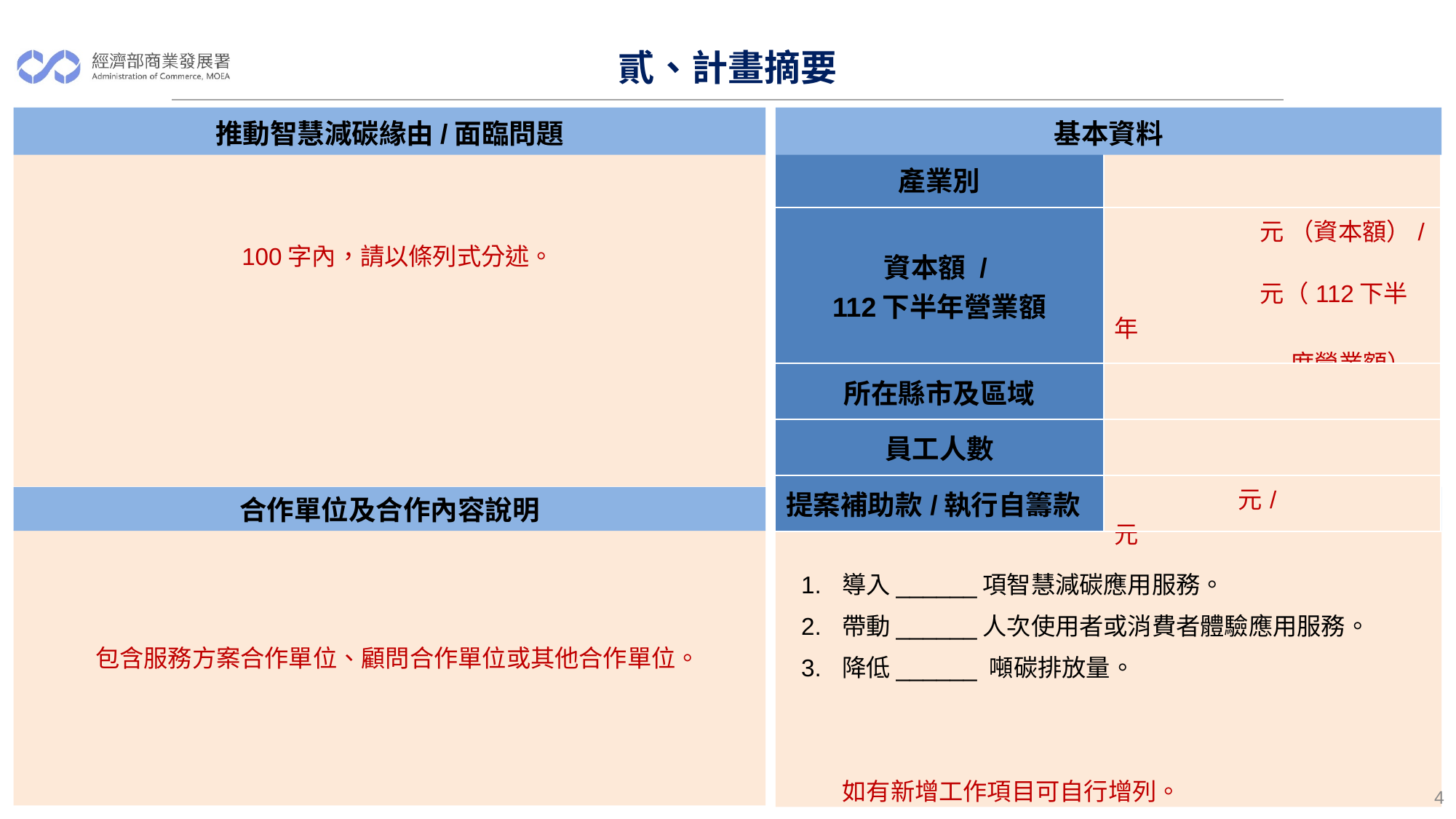

# 貳、計畫摘要
推動智慧減碳緣由/面臨問題

合作單位及合作內容說明

基本資料
| 產業別 |  |
| --- | --- |
| 資本額 / 112下半年營業額 | 元 （資本額）/ 　元（112下半年 度營業額） |
| 所在縣市及區域 |  |
| 員工人數 |  |
| 提案補助款/執行自籌款 | 元/ 　元 |
100字內，請以條列式分述。

工作項目說明

導入______項智慧減碳應用服務。
帶動______人次使用者或消費者體驗應用服務。
降低______ 噸碳排放量。
包含服務方案合作單位、顧問合作單位或其他合作單位。

如有新增工作項目可自行增列。
4